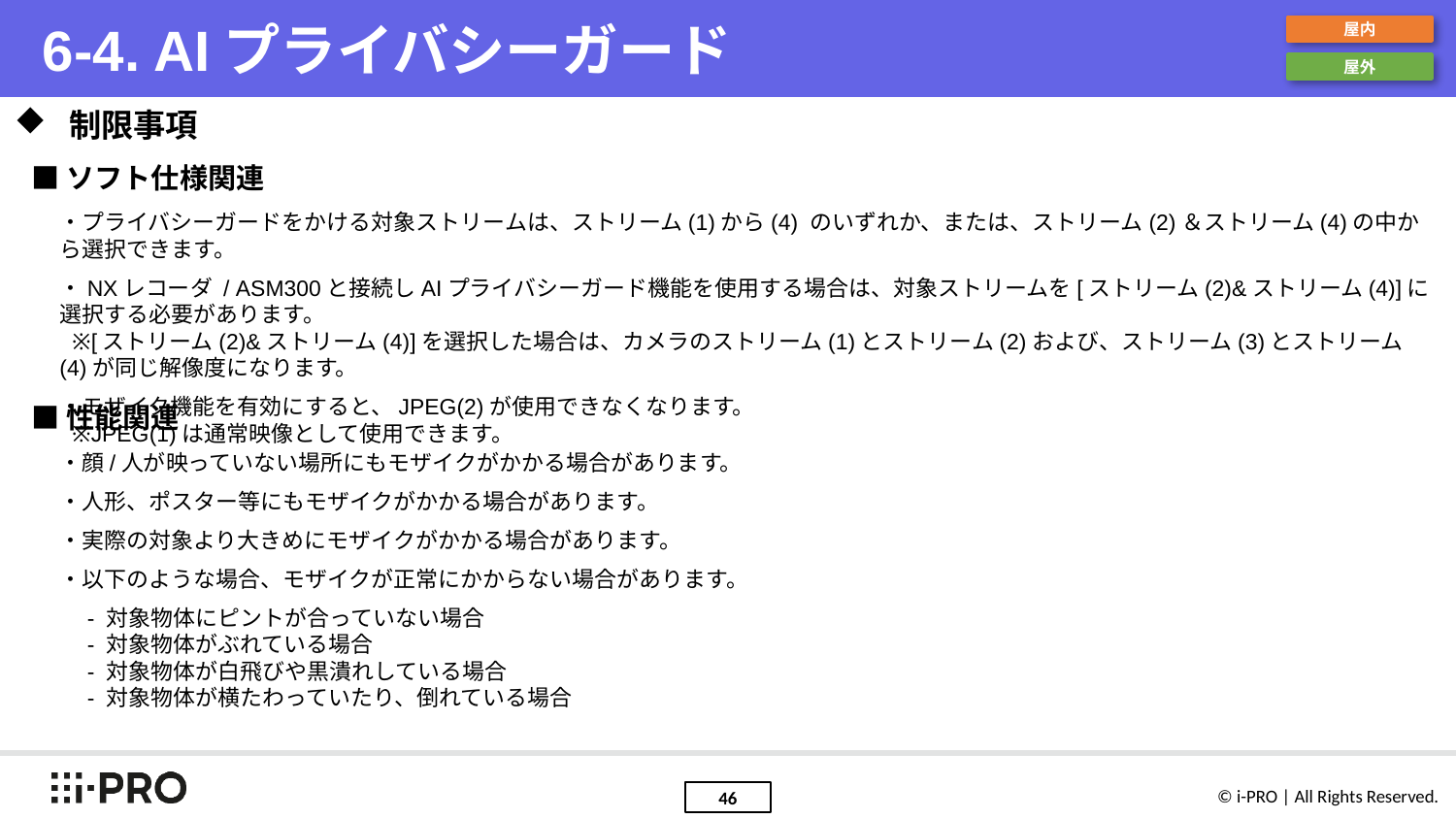

# 6-4. AIプライバシーガード
屋内
屋外
制限事項
■ソフト仕様関連

・プライバシーガードをかける対象ストリームは、ストリーム(1)から(4) のいずれか、または、ストリーム(2)＆ストリーム(4)の中から選択できます。
・NXレコーダ / ASM300と接続しAIプライバシーガード機能を使用する場合は、対象ストリームを[ストリーム(2)&ストリーム(4)]に選択する必要があります。
  ※[ストリーム(2)&ストリーム(4)]を選択した場合は、カメラのストリーム(1)とストリーム(2)および、ストリーム(3)とストリーム(4)が同じ解像度になります。
・モザイク機能を有効にすると、JPEG(2)が使用できなくなります。
  ※JPEG(1)は通常映像として使用できます。
■性能関連

・顔/人が映っていない場所にもモザイクがかかる場合があります。
・人形、ポスター等にもモザイクがかかる場合があります。
・実際の対象より大きめにモザイクがかかる場合があります。
・以下のような場合、モザイクが正常にかからない場合があります。
　- 対象物体にピントが合っていない場合
　- 対象物体がぶれている場合
　- 対象物体が白飛びや黒潰れしている場合
　- 対象物体が横たわっていたり、倒れている場合